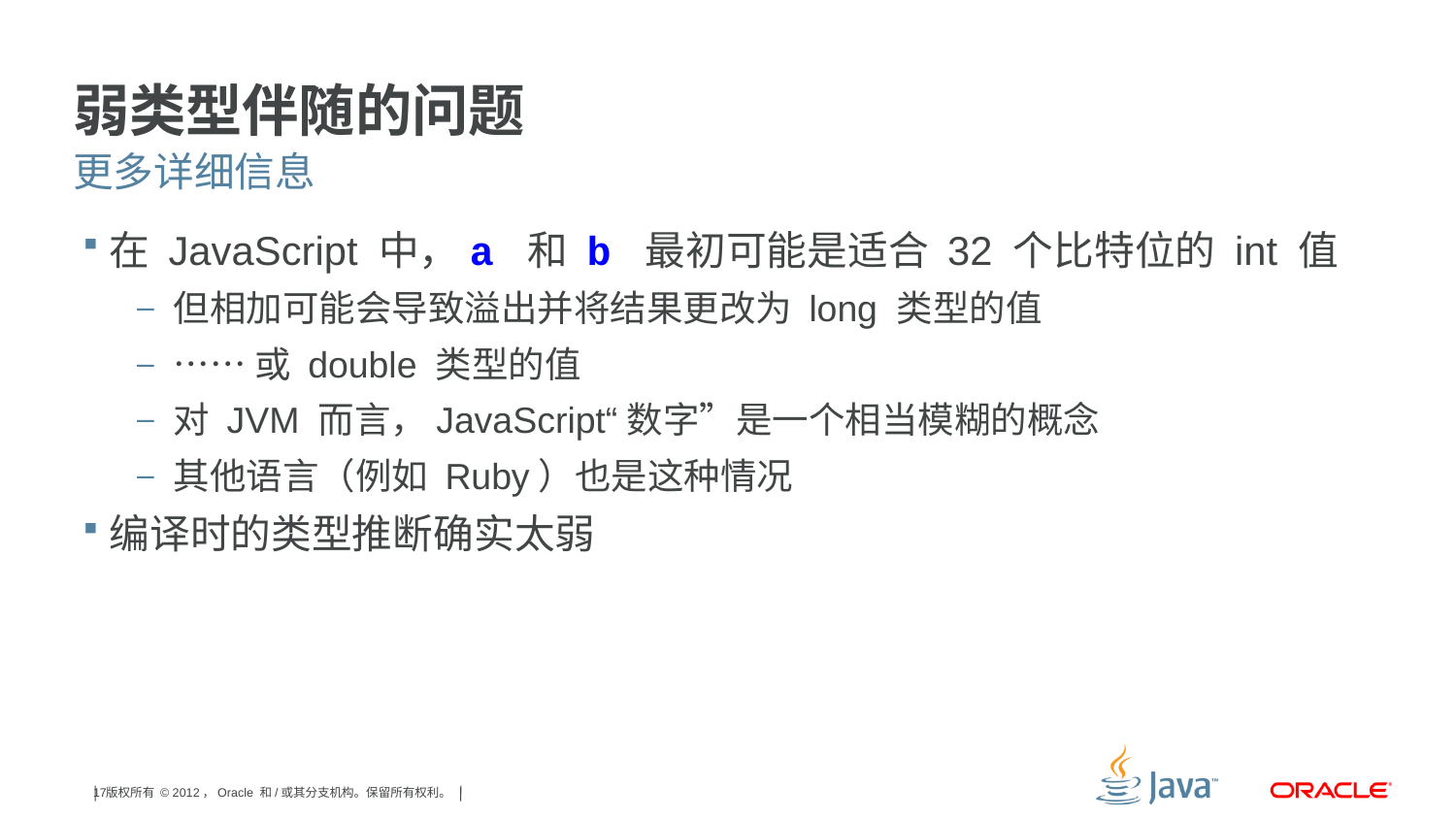

# 弱类型伴随的问题
更多详细信息
在 JavaScript 中，a 和 b 最初可能是适合 32 个比特位的 int 值
但相加可能会导致溢出并将结果更改为 long 类型的值
……或 double 类型的值
对 JVM 而言，JavaScript“数字”是一个相当模糊的概念
其他语言（例如 Ruby）也是这种情况
编译时的类型推断确实太弱